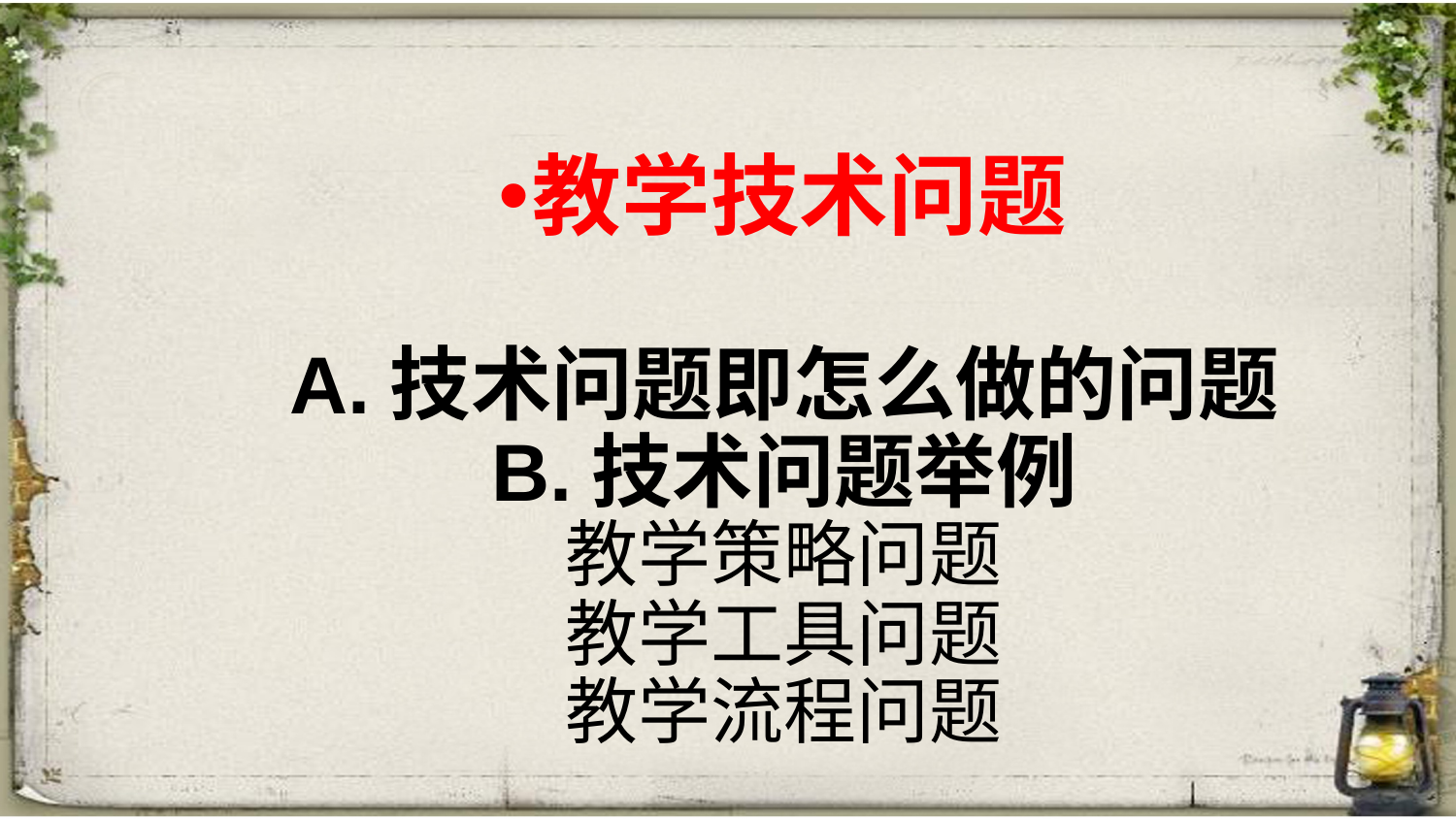

教学技术问题

A.技术问题即怎么做的问题
B.技术问题举例
教学策略问题
教学工具问题
教学流程问题